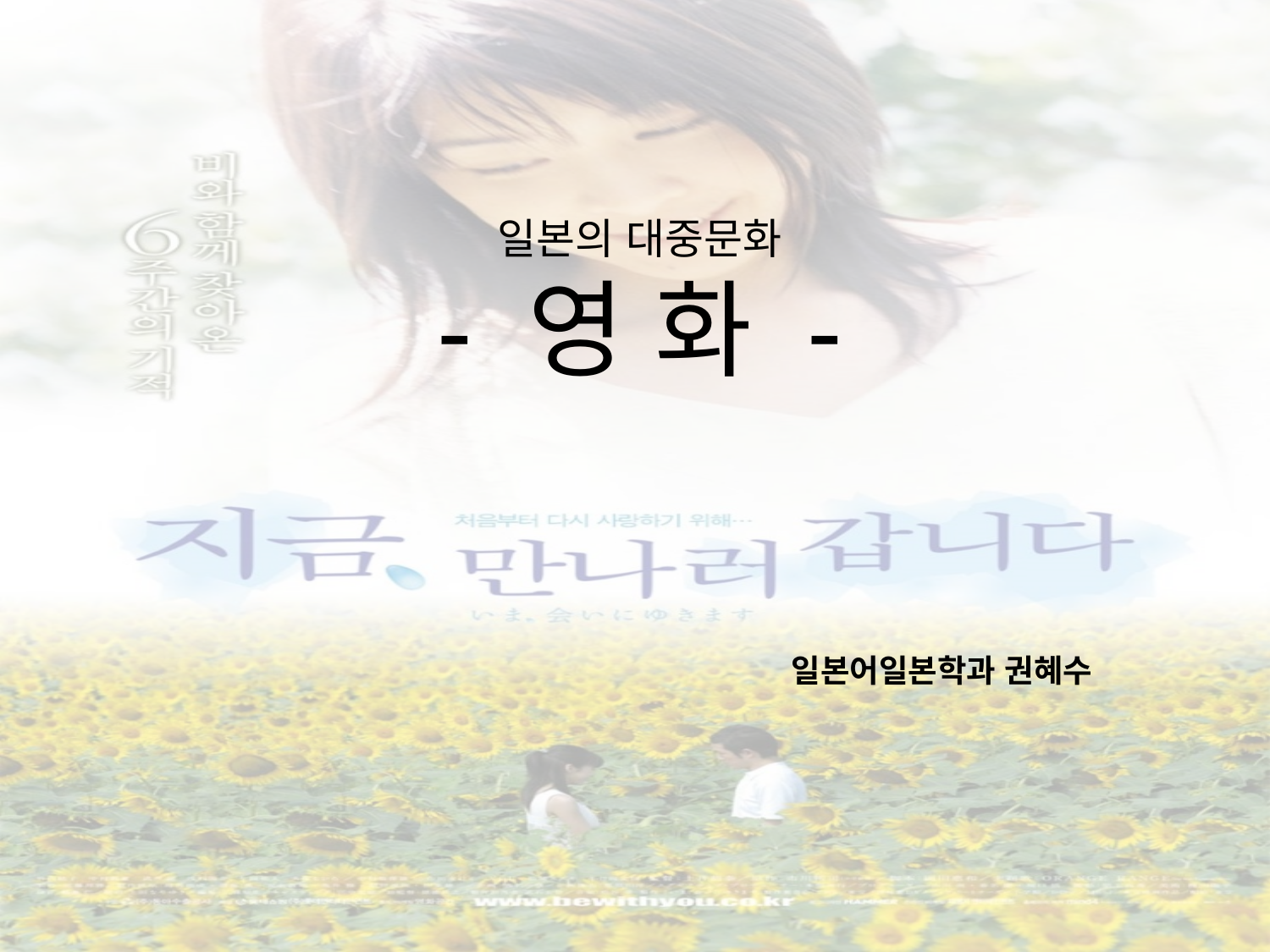

# 일본의 대중문화 - 영 화 -
일본어일본학과 권혜수